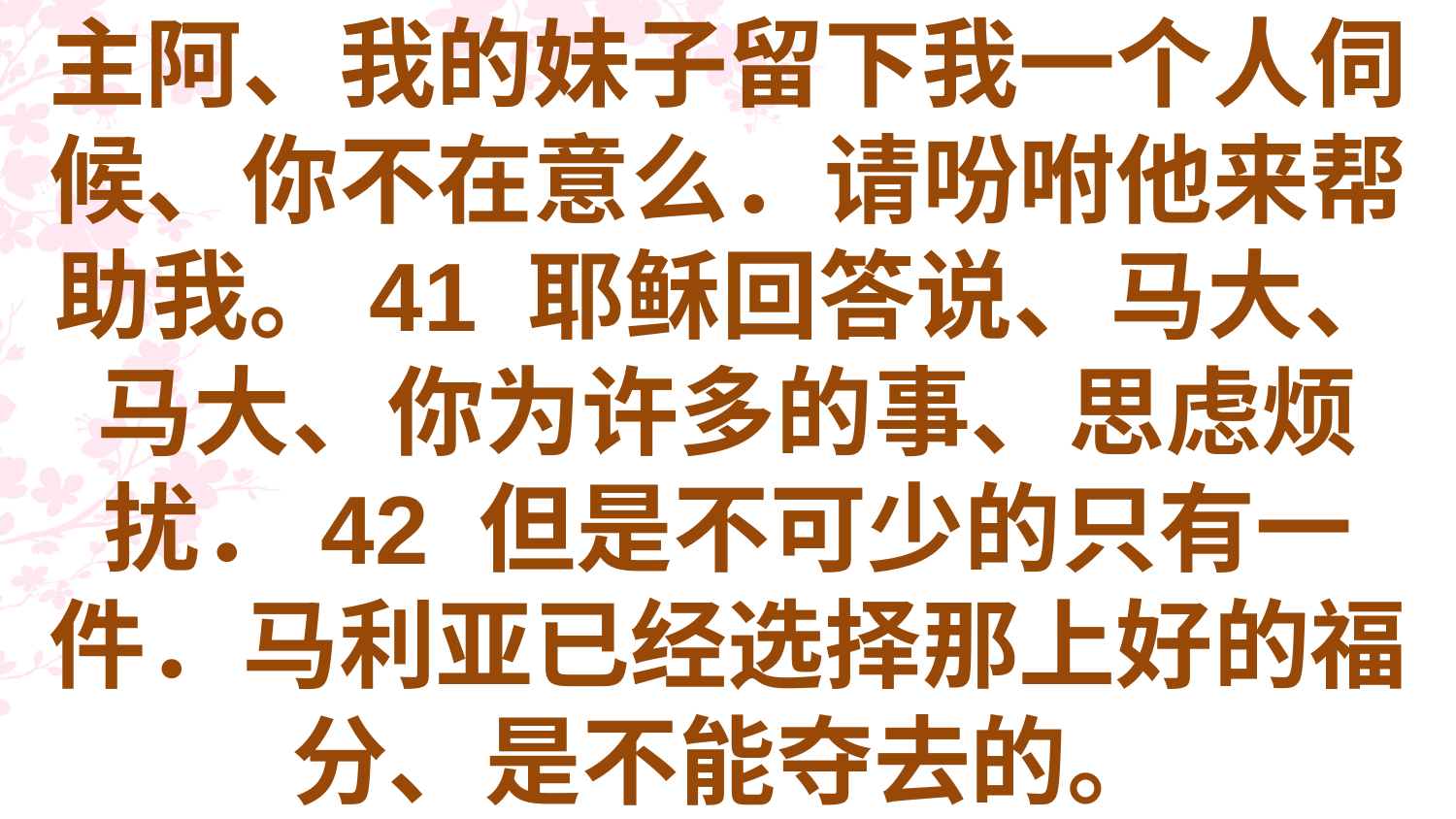

主阿、我的妹子留下我一个人伺候、你不在意么．请吩咐他来帮助我。41 耶稣回答说、马大、马大、你为许多的事、思虑烦扰．42 但是不可少的只有一件．马利亚已经选择那上好的福分、是不能夺去的。